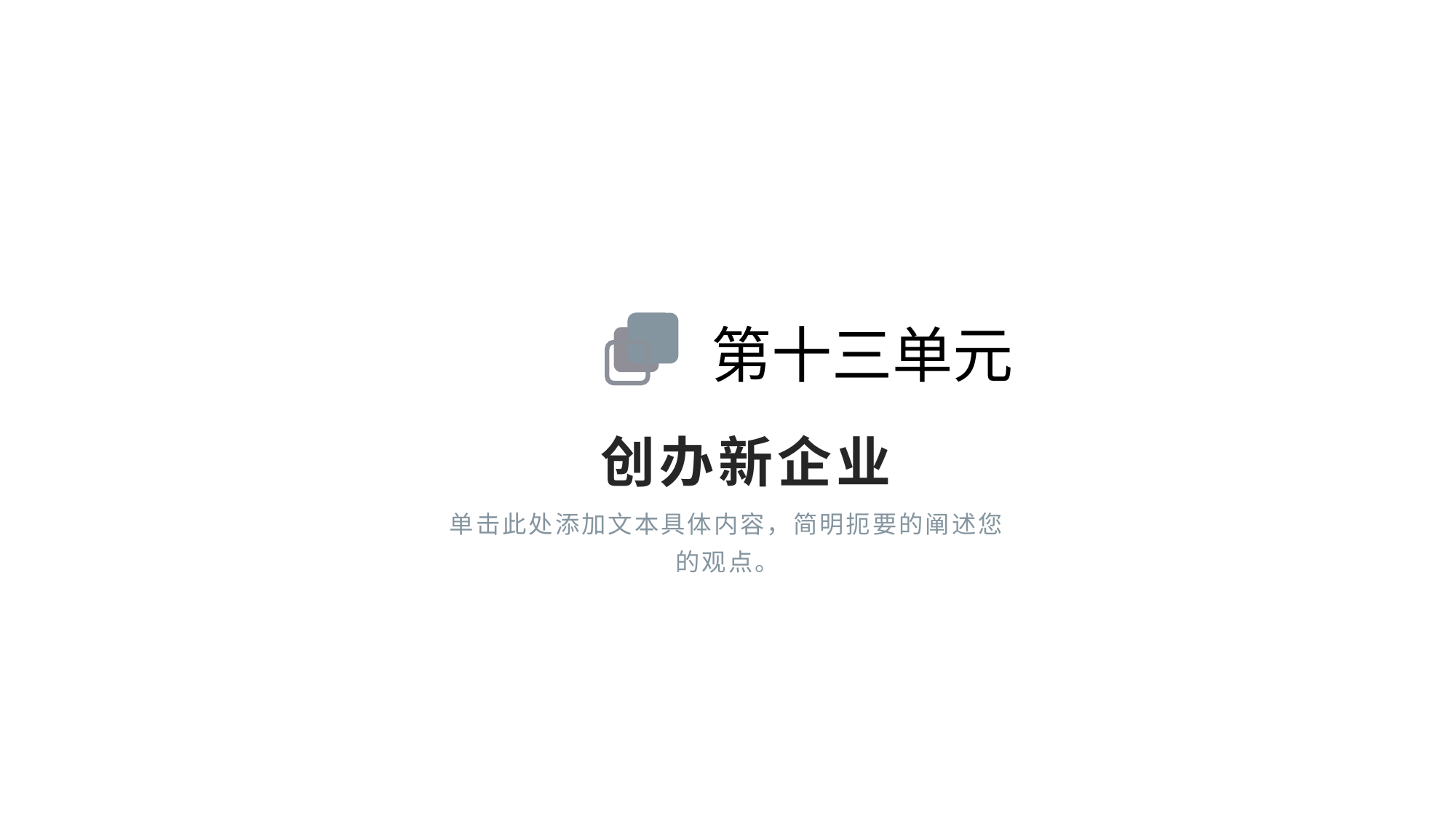

第十三单元
# 创办新企业
单击此处添加文本具体内容，简明扼要的阐述您的观点。